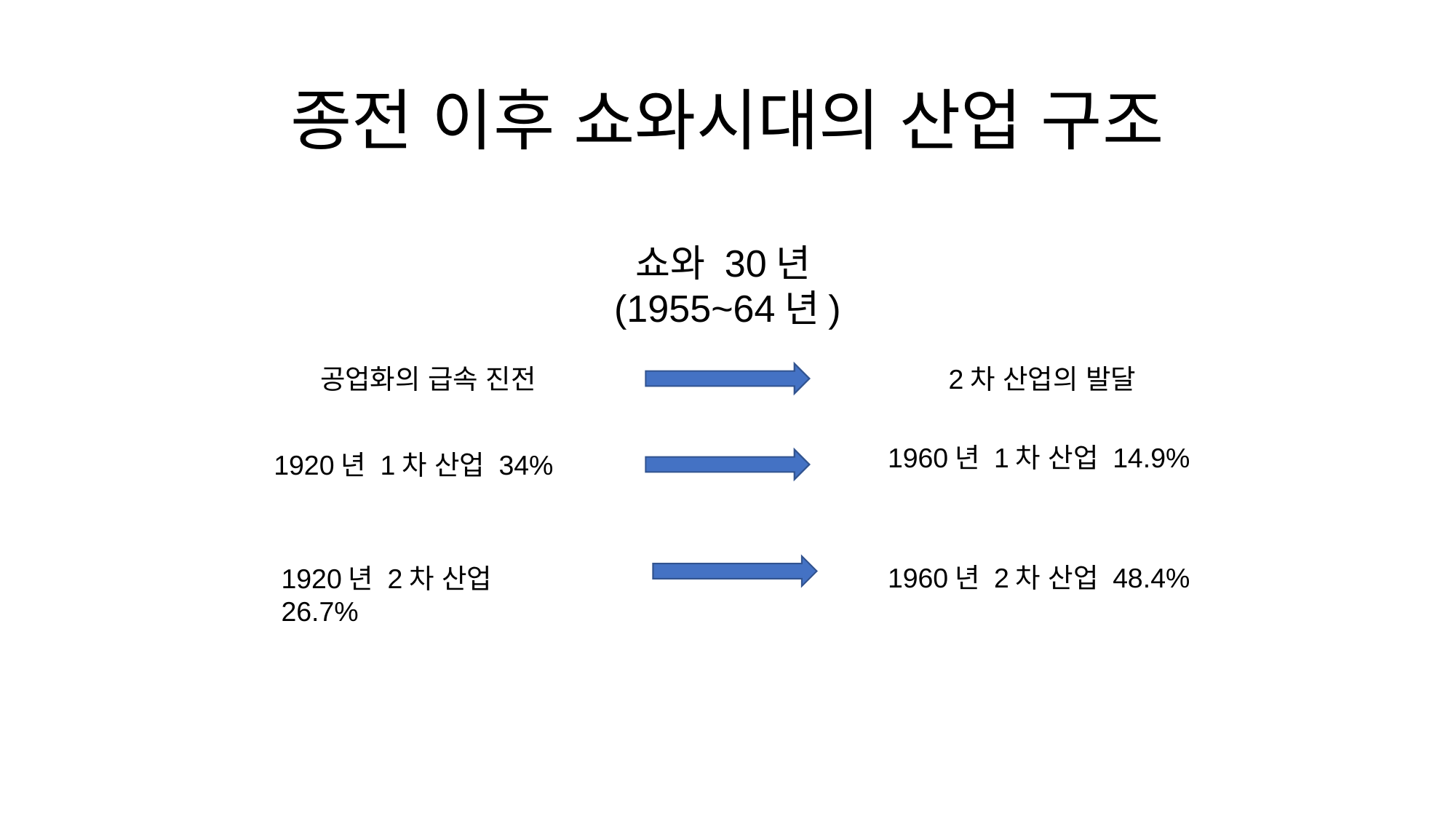

# 종전 이후 쇼와시대의 산업 구조
쇼와 30년(1955~64년)
공업화의 급속 진전
2차 산업의 발달

1960년 1차 산업 14.9%
1920년 1차 산업 34%

1960년 2차 산업 48.4%
1920년 2차 산업 26.7%